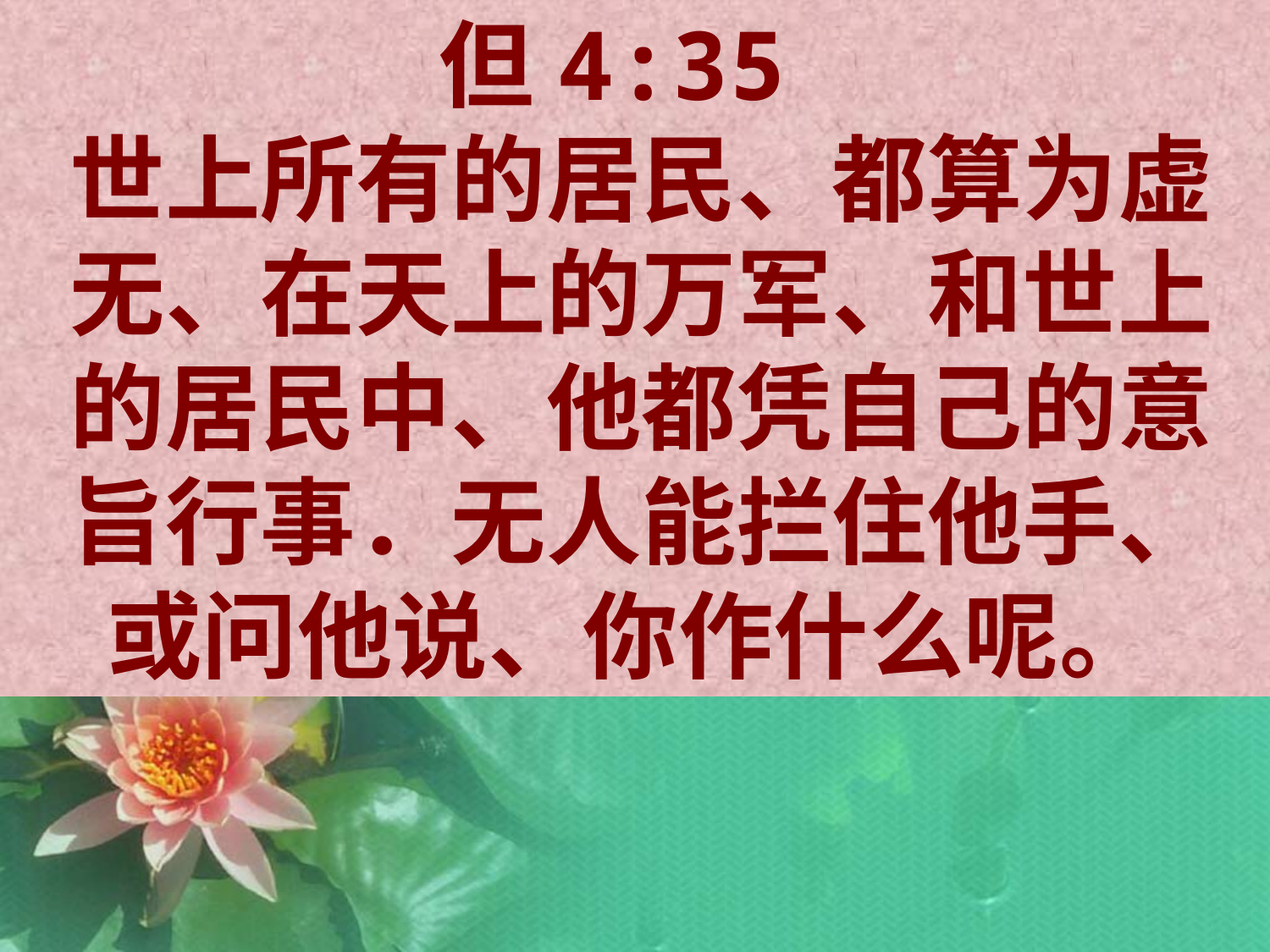

但4:35
世上所有的居民、都算为虚无、在天上的万军、和世上的居民中、他都凭自己的意旨行事．无人能拦住他手、或问他说、你作什么呢。